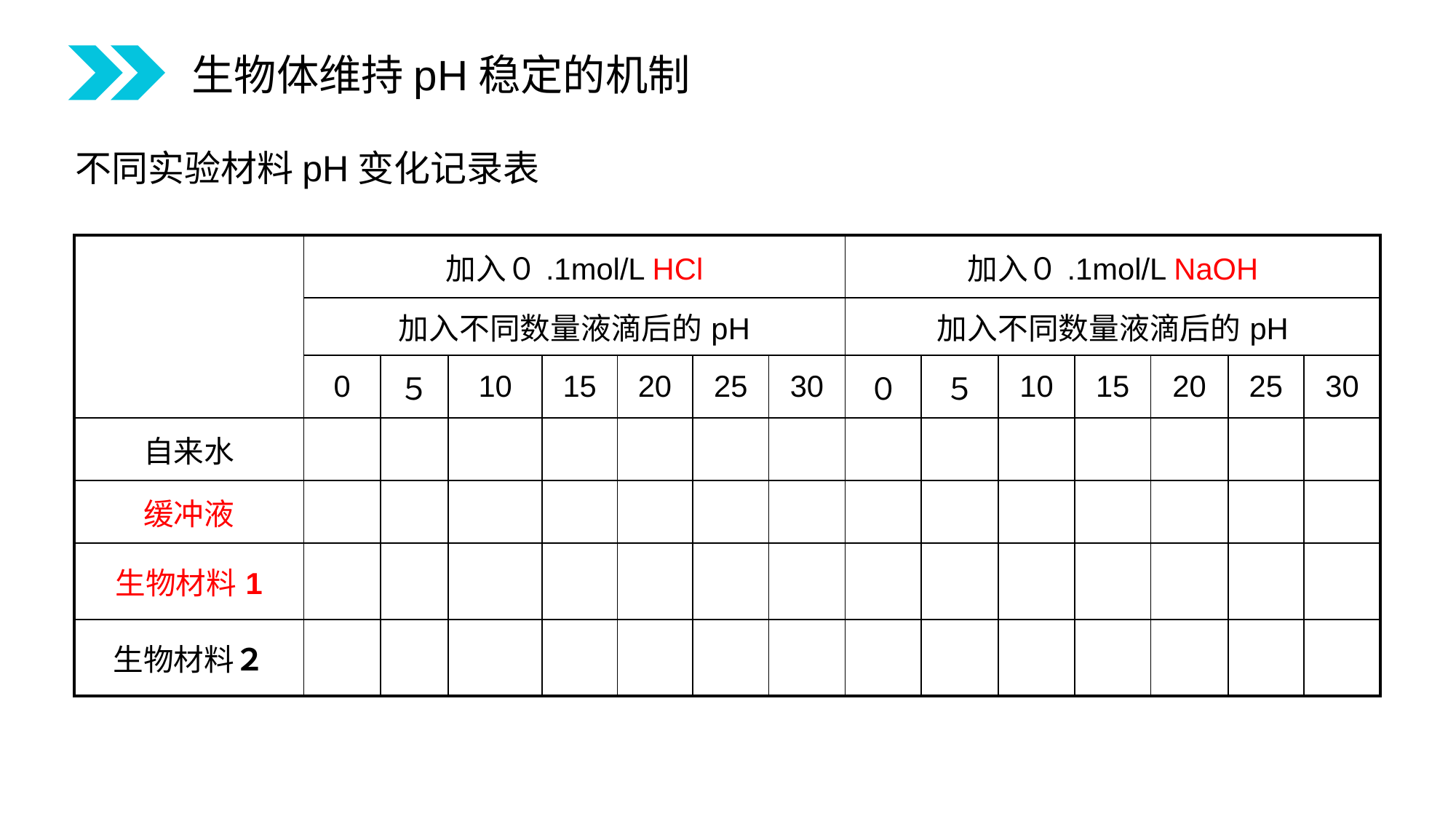

生物体维持pH稳定的机制
不同实验材料pH变化记录表
|  | 加入０.1mol/L HCl |  |  |  |  |  |  | 加入０.1mol/L NaOH |  |  |  |  |  |  |
| --- | --- | --- | --- | --- | --- | --- | --- | --- | --- | --- | --- | --- | --- | --- |
|  | 加入不同数量液滴后的pH |  |  |  |  |  |  | 加入不同数量液滴后的pH |  |  |  |  |  |  |
|  | 0 | ５ | 10 | 15 | 20 | 25 | 30 | ０ | ５ | 10 | 15 | 20 | 25 | 30 |
| 自来水 |  |  |  |  |  |  |  |  |  |  |  |  |  |  |
| 缓冲液 |  |  |  |  |  |  |  |  |  |  |  |  |  |  |
| 生物材料1 |  |  |  |  |  |  |  |  |  |  |  |  |  |  |
| 生物材料２ |  |  |  |  |  |  |  |  |  |  |  |  |  |  |